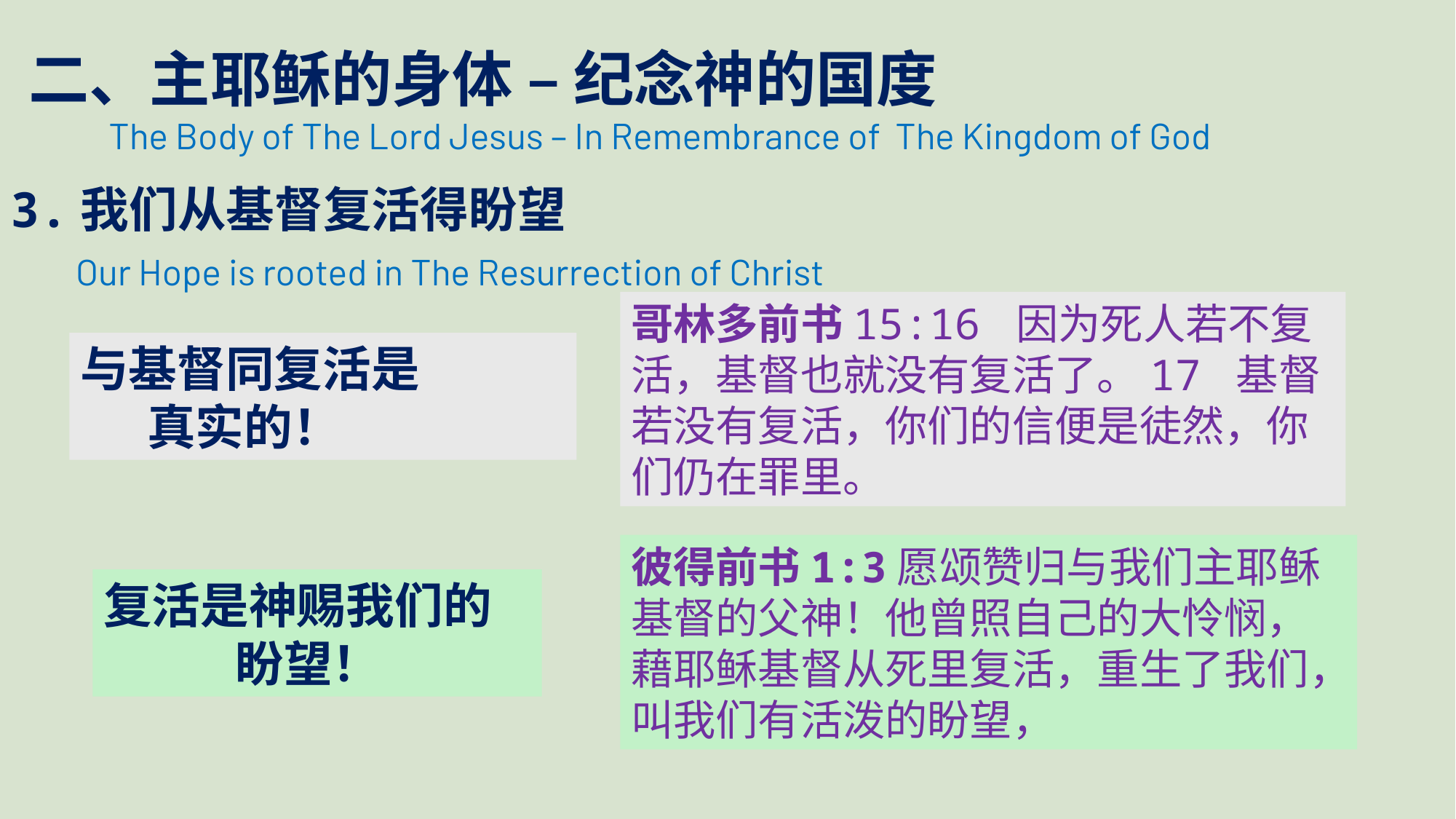

二、主耶稣的身体 – 纪念神的国度
           The Body of The Lord Jesus – In Remembrance of  The Kingdom of God
3.我们从基督复活得盼望
       Our Hope is rooted in The Resurrection of Christ
哥林多前书15:16 因为死人若不复活，基督也就没有复活了。17 基督若没有复活，你们的信便是徒然，你们仍在罪里。
与基督同复活是
     真实的！
彼得前书1:3愿颂赞归与我们主耶稣基督的父神！他曾照自己的大怜悯，藉耶稣基督从死里复活，重生了我们，叫我们有活泼的盼望，
复活是神赐我们的
	 盼望！